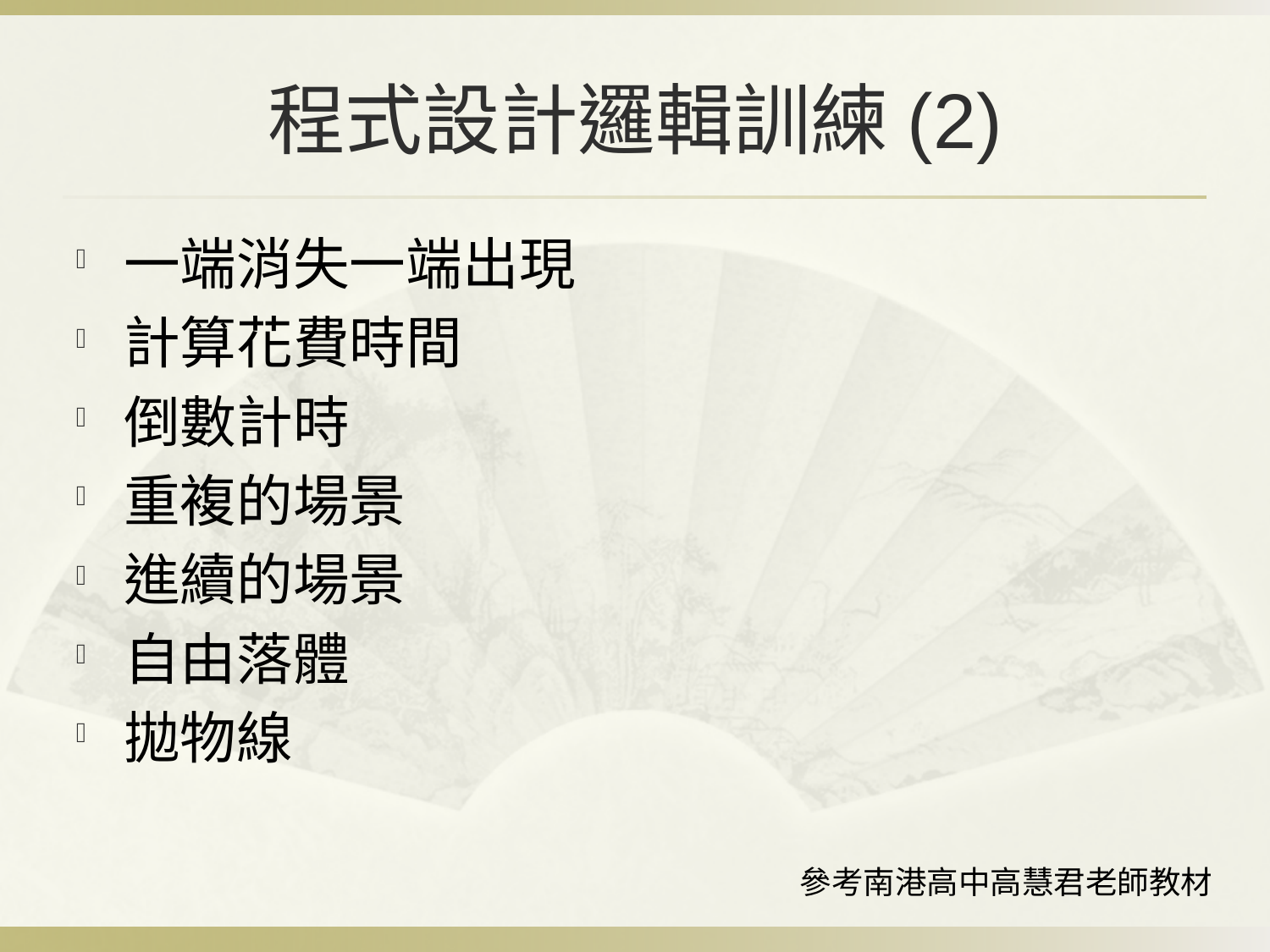

# 程式設計邏輯訓練(2)
一端消失一端出現
計算花費時間
倒數計時
重複的場景
進續的場景
自由落體
拋物線
參考南港高中高慧君老師教材